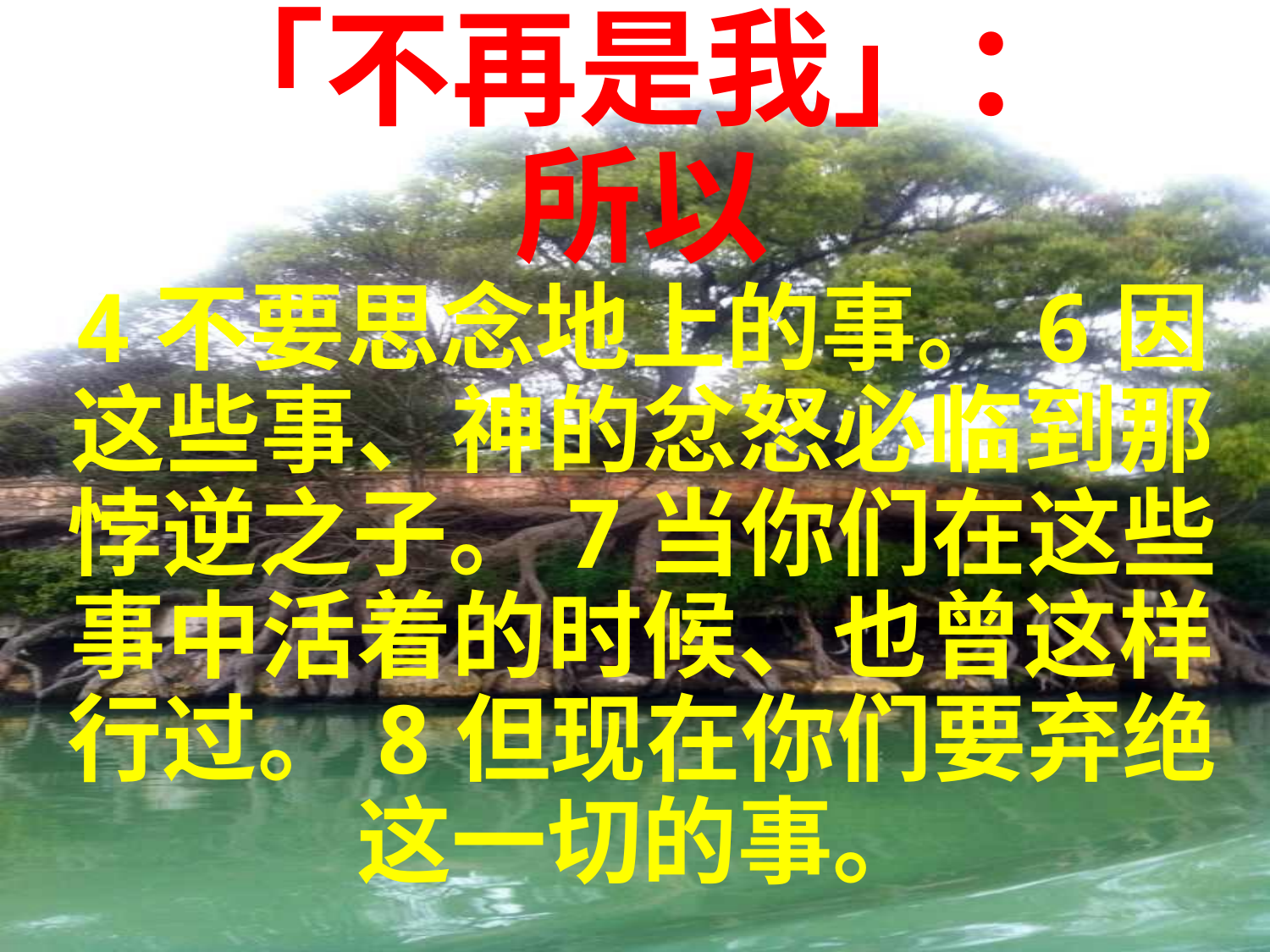

「不再是我」：
所以
4不要思念地上的事。6因这些事、神的忿怒必临到那悖逆之子。7当你们在这些事中活着的时候、也曾这样行过。8但现在你们要弃绝这一切的事。